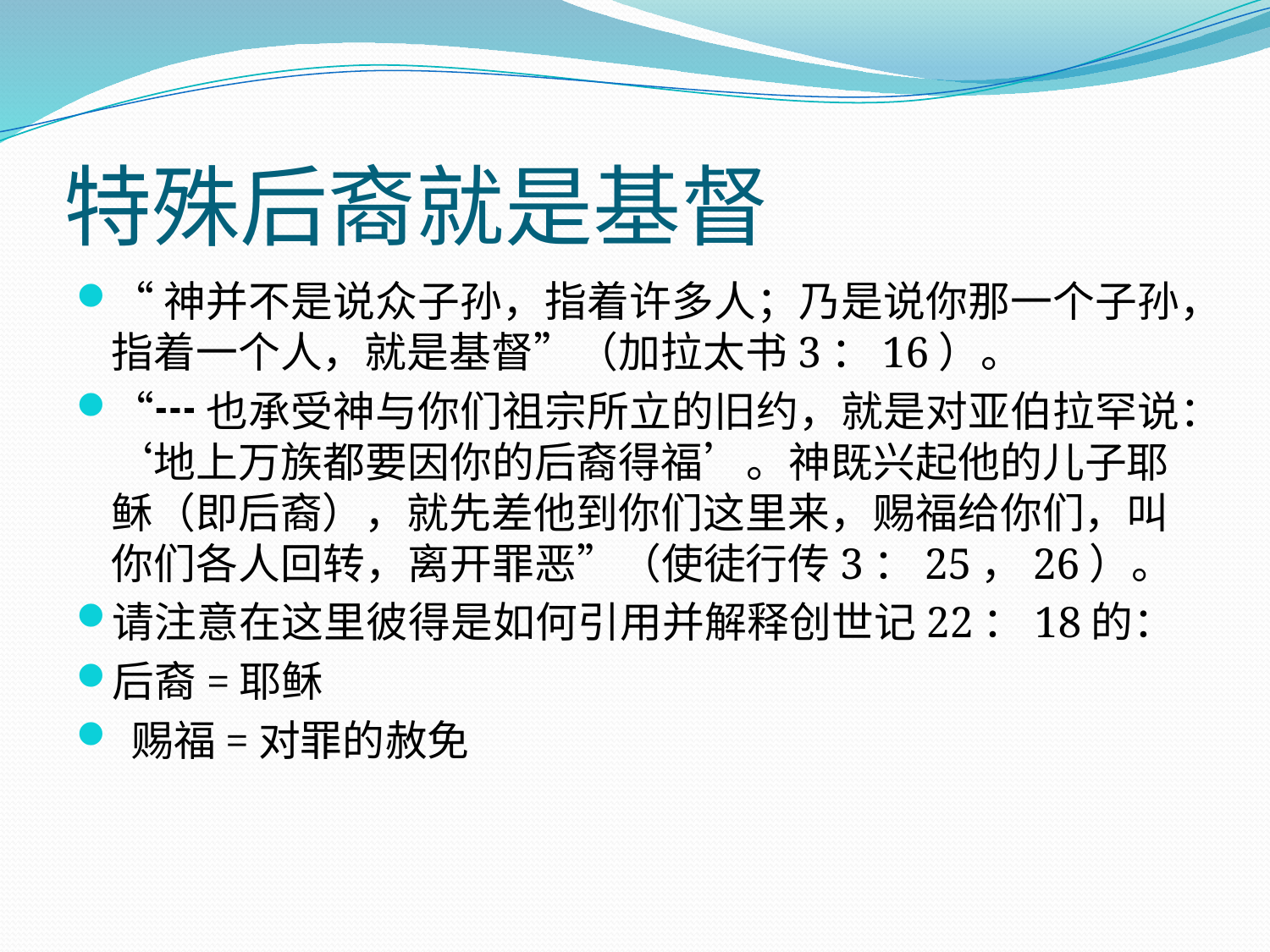

# 特殊后裔就是基督
“神并不是说众子孙，指着许多人；乃是说你那一个子孙，指着一个人，就是基督”（加拉太书3：16）。
“┅也承受神与你们祖宗所立的旧约，就是对亚伯拉罕说：‘地上万族都要因你的后裔得福’。神既兴起他的儿子耶稣（即后裔），就先差他到你们这里来，赐福给你们，叫你们各人回转，离开罪恶”（使徒行传3：25，26）。
请注意在这里彼得是如何引用并解释创世记22：18的：
后裔=耶稣
 赐福=对罪的赦免